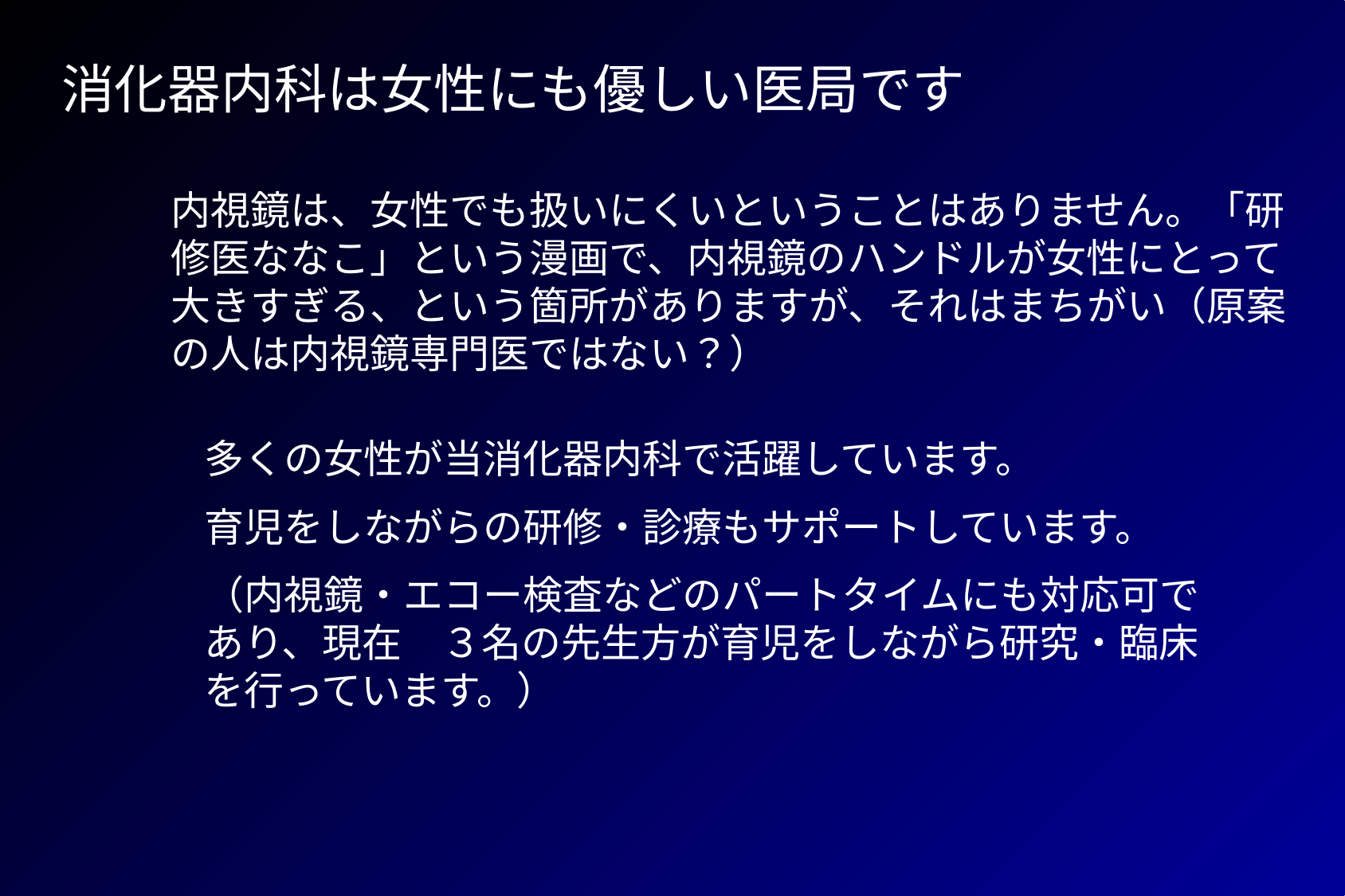

消化器内科は女性にも優しい医局です
内視鏡は、女性でも扱いにくいということはありません。「研修医ななこ」という漫画で、内視鏡のハンドルが女性にとって大きすぎる、という箇所がありますが、それはまちがい（原案の人は内視鏡専門医ではない？）
多くの女性が当消化器内科で活躍しています。
育児をしながらの研修・診療もサポートしています。
（内視鏡・エコー検査などのパートタイムにも対応可であり、現在　３名の先生方が育児をしながら研究・臨床を行っています。）